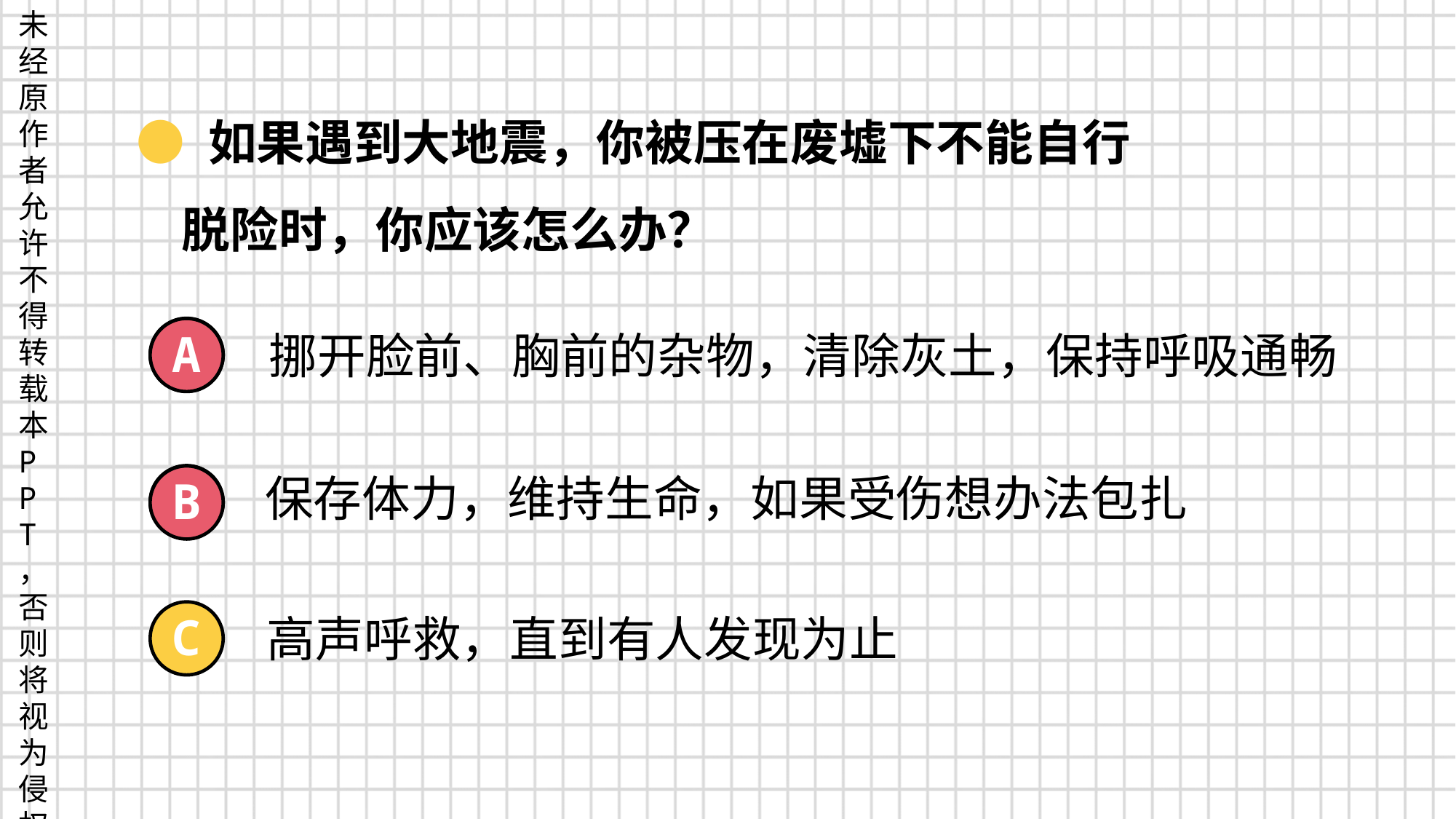

● 如果遇到大地震，你被压在废墟下不能自行
   脱险时，你应该怎么办？
A

A

挪开脸前、胸前的杂物，清除灰土，保持呼吸通畅
保存体力，维持生命，如果受伤想办法包扎
B

B

C

高声呼救，直到有人发现为止